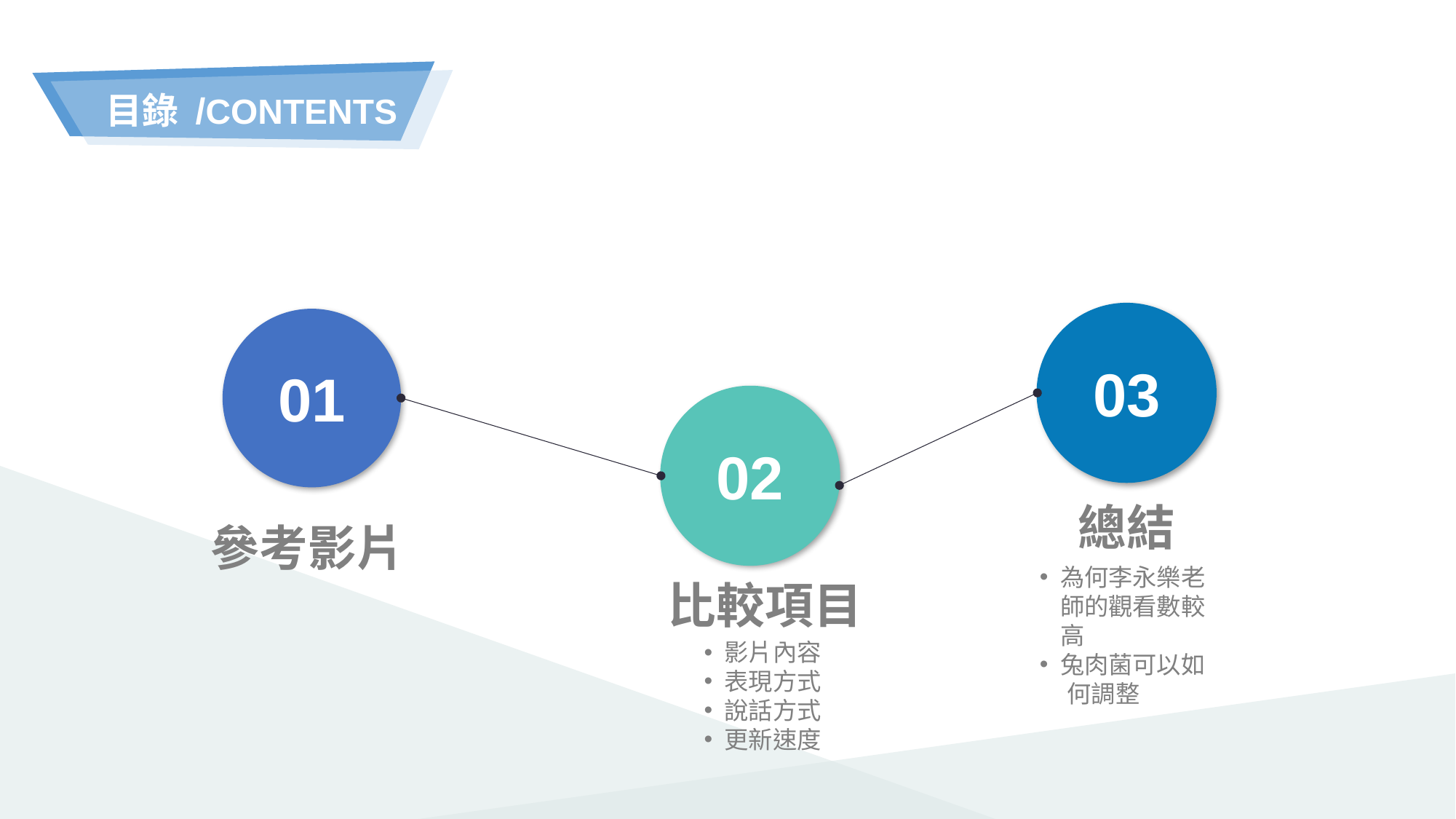

目錄 /CONTENTS
03
01
02

總結
參考影片
為何李永樂老師的觀看數較高
兔肉菌可以如
    何調整
比較項目
影片內容
表現方式
說話方式
更新速度